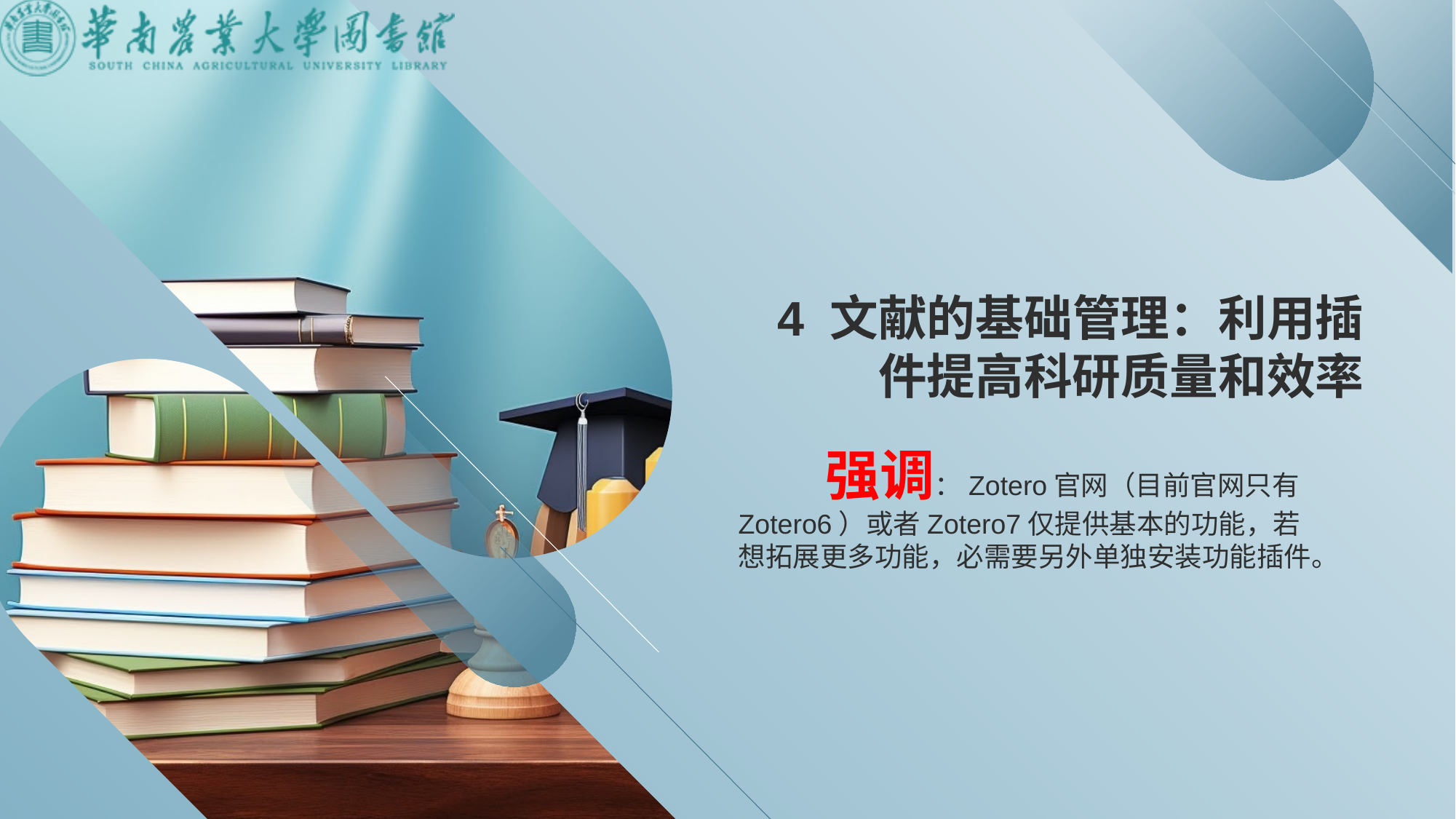

# 4 文献的基础管理：利用插件提高科研质量和效率
      强调：Zotero官网（目前官网只有Zotero6）或者Zotero7仅提供基本的功能，若想拓展更多功能，必需要另外单独安装功能插件。